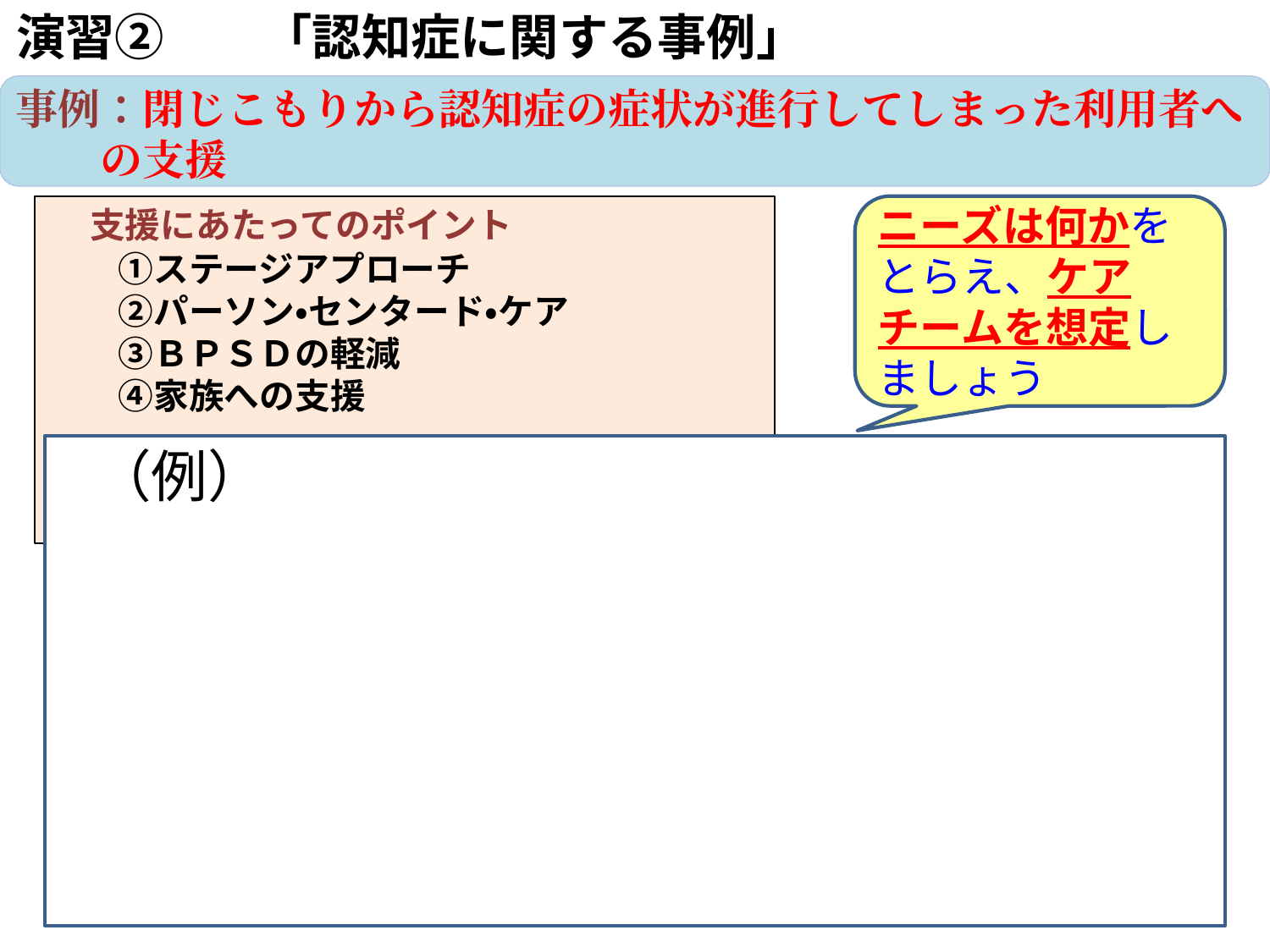

演習②　　「認知症に関する事例」
事例：閉じこもりから認知症の症状が進行してしまった利用者へ
　　の支援

　支援にあたってのポイント
　　①ステージアプローチ
　　②パーソン・センタード・ケア
　　③ＢＰＳＤの軽減
　　④家族への支援

ニーズは何かをとらえ、ケアチームを想定しましょう
（例）
26